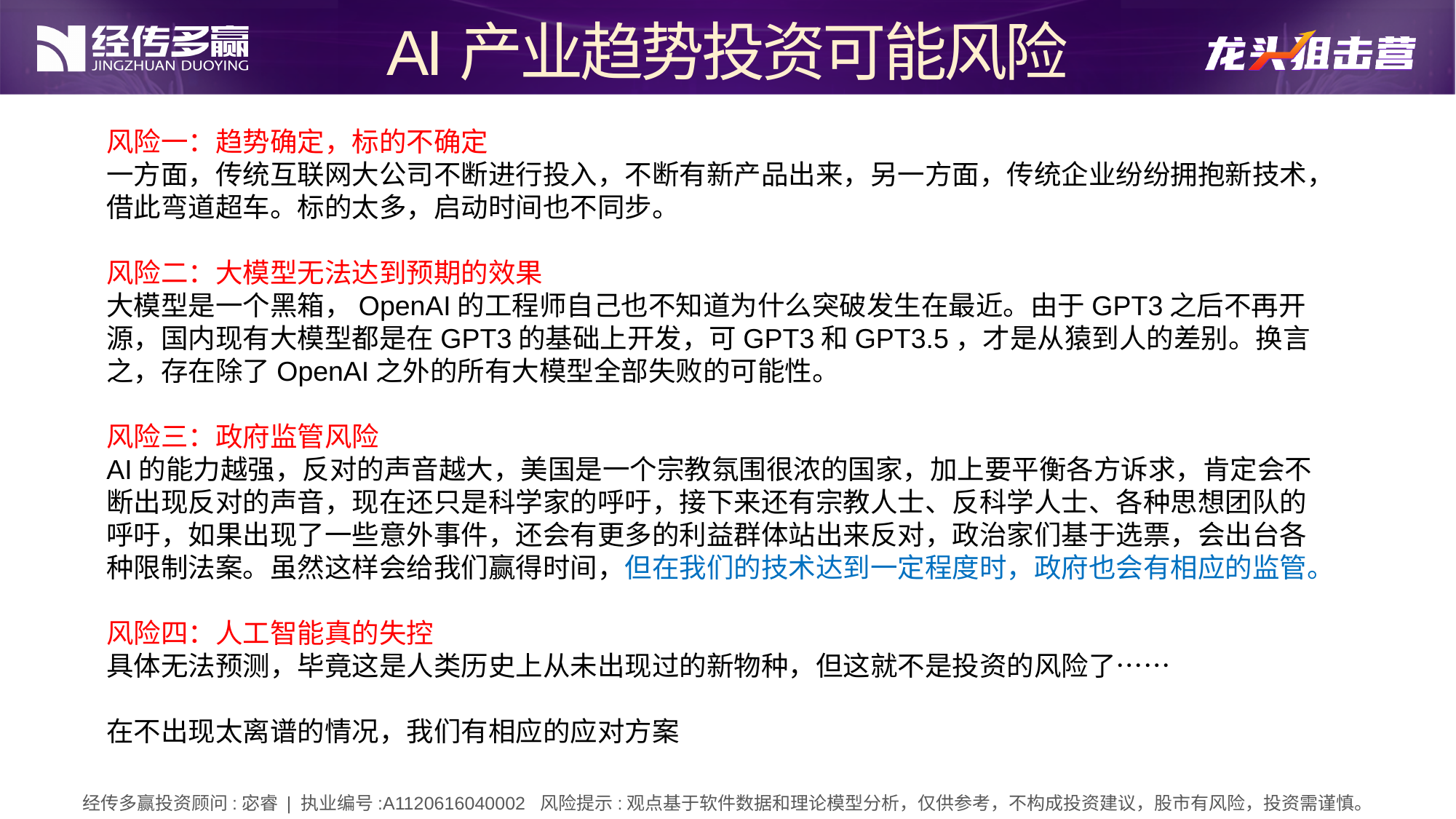

AI产业趋势投资可能风险
风险一：趋势确定，标的不确定
一方面，传统互联网大公司不断进行投入，不断有新产品出来，另一方面，传统企业纷纷拥抱新技术，借此弯道超车。标的太多，启动时间也不同步。

风险二：大模型无法达到预期的效果
大模型是一个黑箱，OpenAI的工程师自己也不知道为什么突破发生在最近。由于GPT3之后不再开源，国内现有大模型都是在GPT3的基础上开发，可GPT3和GPT3.5，才是从猿到人的差别。换言之，存在除了OpenAI之外的所有大模型全部失败的可能性。

风险三：政府监管风险
AI的能力越强，反对的声音越大，美国是一个宗教氛围很浓的国家，加上要平衡各方诉求，肯定会不断出现反对的声音，现在还只是科学家的呼吁，接下来还有宗教人士、反科学人士、各种思想团队的呼吁，如果出现了一些意外事件，还会有更多的利益群体站出来反对，政治家们基于选票，会出台各种限制法案。虽然这样会给我们赢得时间，但在我们的技术达到一定程度时，政府也会有相应的监管。

风险四：人工智能真的失控
具体无法预测，毕竟这是人类历史上从未出现过的新物种，但这就不是投资的风险了……

在不出现太离谱的情况，我们有相应的应对方案